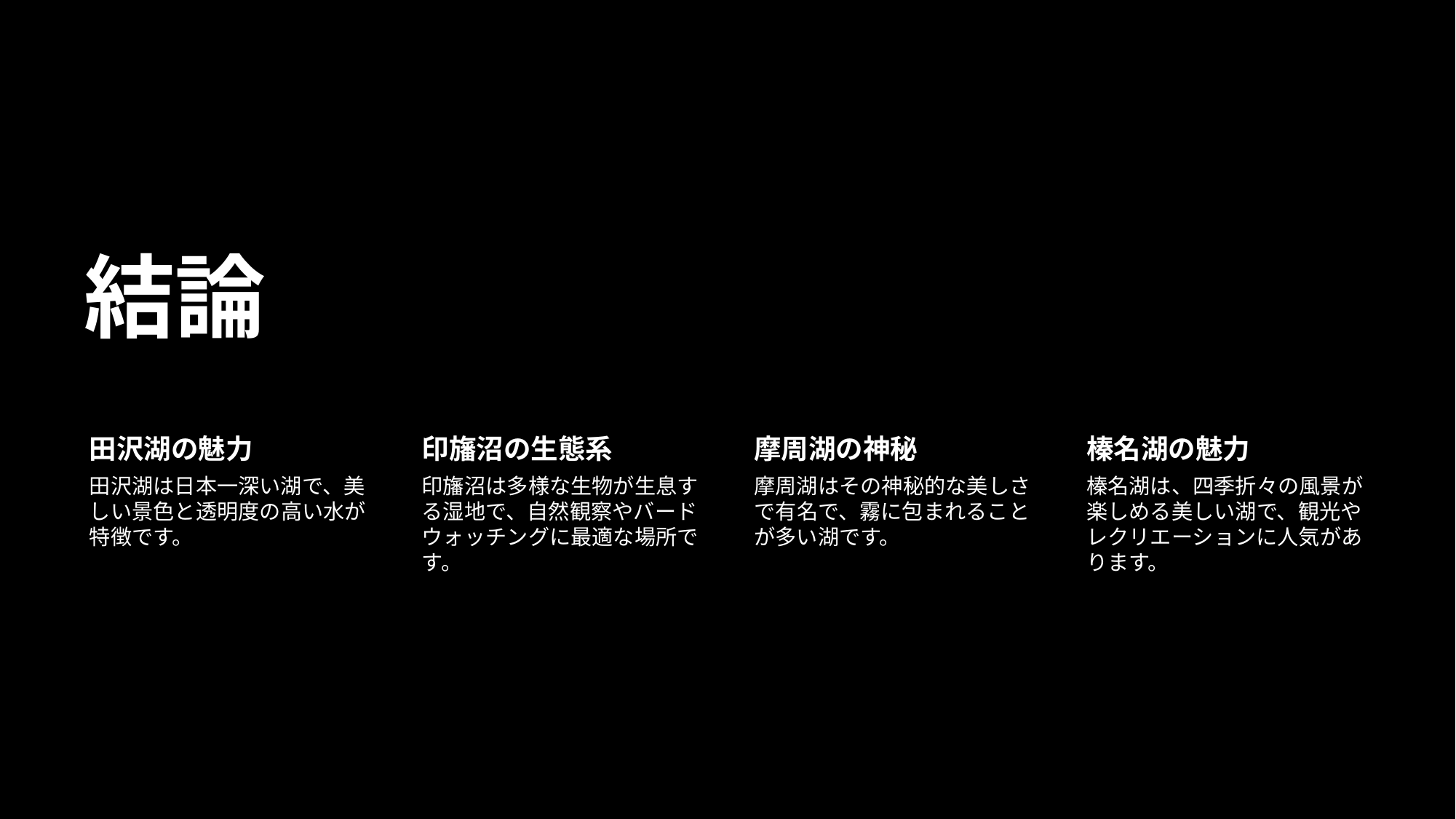

# 結論
田沢湖の魅力
田沢湖は日本一深い湖で、美しい景色と透明度の高い水が特徴です。
印旛沼の生態系
印旛沼は多様な生物が生息する湿地で、自然観察やバードウォッチングに最適な場所です。
摩周湖の神秘
摩周湖はその神秘的な美しさで有名で、霧に包まれることが多い湖です。
榛名湖の魅力
榛名湖は、四季折々の風景が楽しめる美しい湖で、観光やレクリエーションに人気があります。